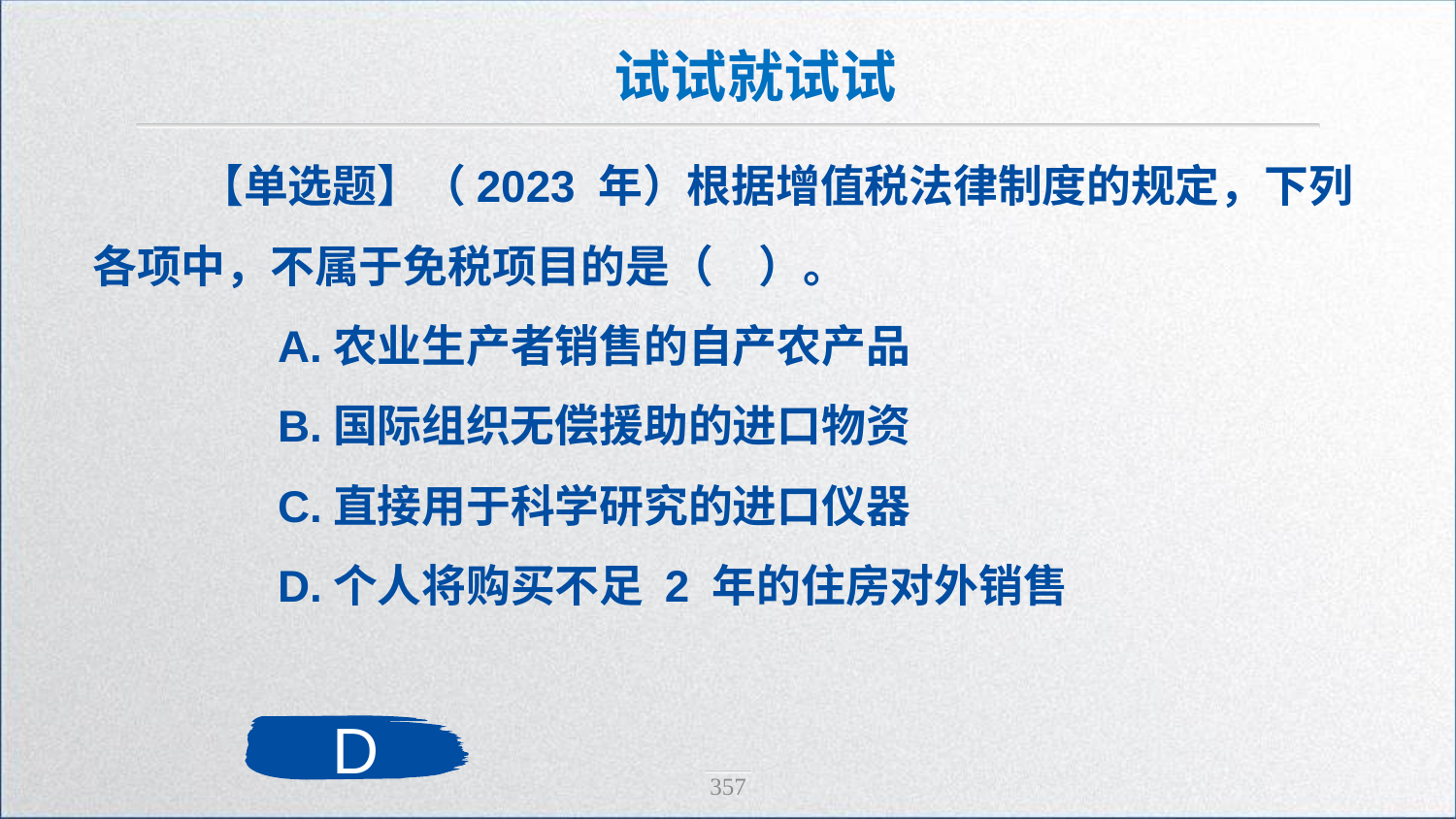

试试就试试
 【单选题】（2023 年）根据增值税法律制度的规定，下列各项中，不属于免税项目的是（　）。
　　A.农业生产者销售的自产农产品
　　B.国际组织无偿援助的进口物资
　　C.直接用于科学研究的进口仪器
　　D.个人将购买不足 2 年的住房对外销售

D
357